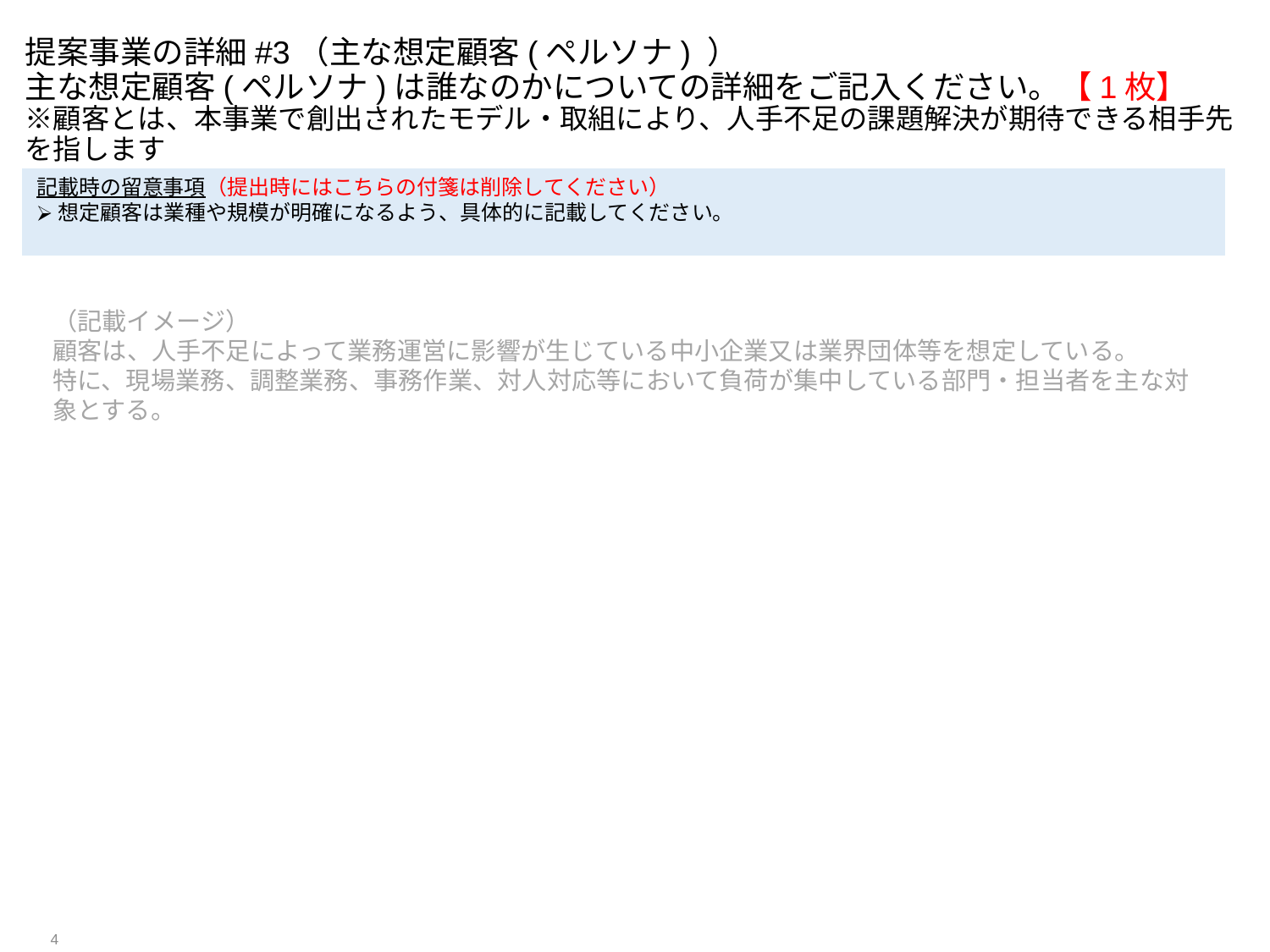

# 提案事業の詳細#3（主な想定顧客(ペルソナ) ） 主な想定顧客(ペルソナ)は誰なのかについての詳細をご記入ください。【1枚】 ※顧客とは、本事業で創出されたモデル・取組により、人手不足の課題解決が期待できる相手先を指します
記載時の留意事項（提出時にはこちらの付箋は削除してください）
想定顧客は業種や規模が明確になるよう、具体的に記載してください。
（記載イメージ）
顧客は、人手不足によって業務運営に影響が生じている中小企業又は業界団体等を想定している。
特に、現場業務、調整業務、事務作業、対人対応等において負荷が集中している部門・担当者を主な対象とする。
4